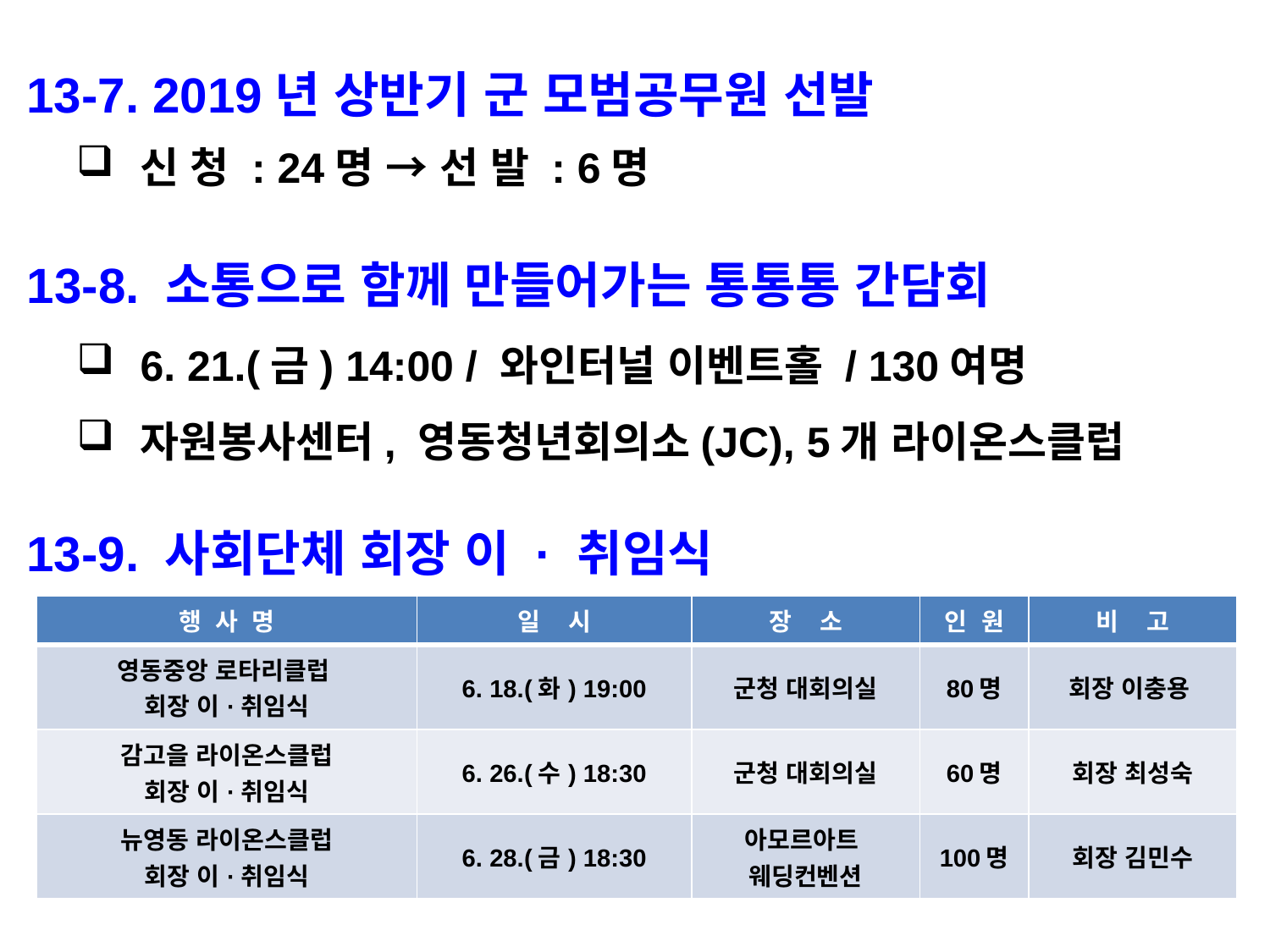

13-7. 2019년 상반기 군 모범공무원 선발
신 청 : 24명 → 선 발 : 6명
 13-8. 소통으로 함께 만들어가는 통통통 간담회
6. 21.(금) 14:00 / 와인터널 이벤트홀 / 130여명
자원봉사센터, 영동청년회의소(JC), 5개 라이온스클럽
 13-9. 사회단체 회장 이 · 취임식
| 행 사 명 | 일 시 | 장 소 | 인 원 | 비 고 |
| --- | --- | --- | --- | --- |
| 영동중앙 로타리클럽 회장 이·취임식 | 6. 18.(화) 19:00 | 군청 대회의실 | 80명 | 회장 이충용 |
| 감고을 라이온스클럽 회장 이·취임식 | 6. 26.(수) 18:30 | 군청 대회의실 | 60명 | 회장 최성숙 |
| 뉴영동 라이온스클럽 회장 이·취임식 | 6. 28.(금) 18:30 | 아모르아트 웨딩컨벤션 | 100명 | 회장 김민수 |